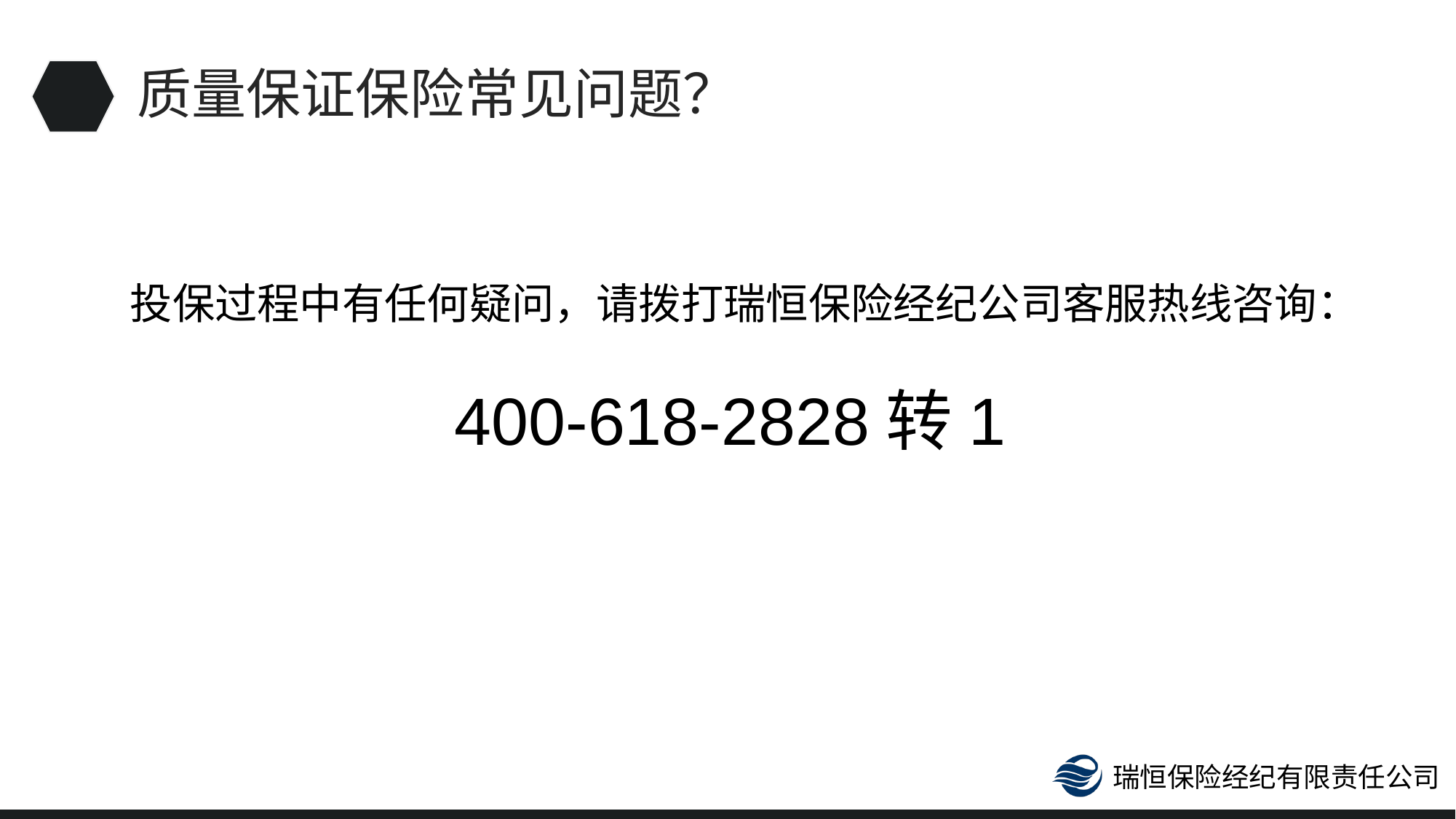

# 质量保证保险常见问题？
投保过程中有任何疑问，请拨打瑞恒保险经纪公司客服热线咨询：

400-618-2828转1